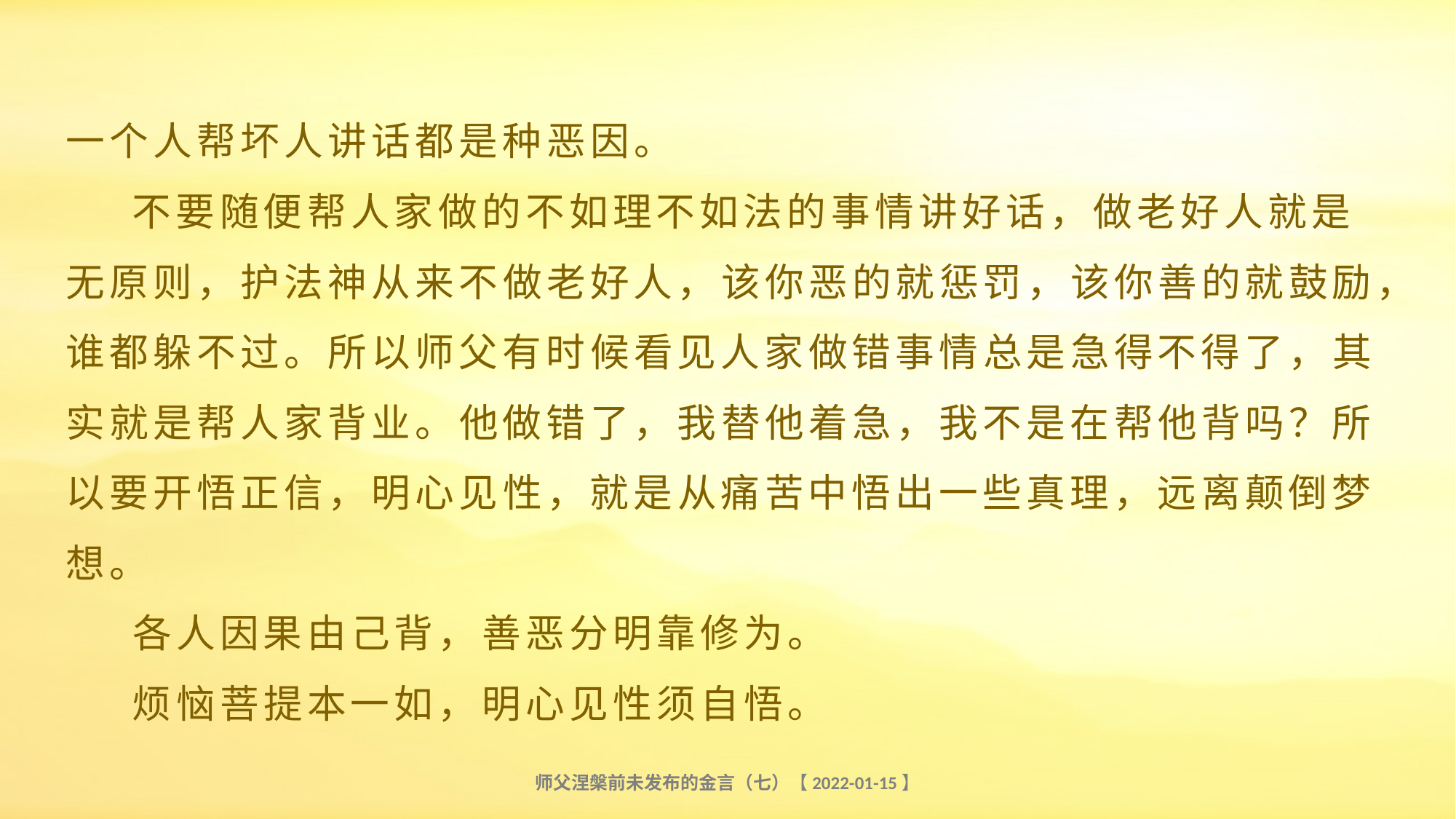

# 一个人帮坏人讲话都是种恶因。 不要随便帮人家做的不如理不如法的事情讲好话，做老好人就是无原则，护法神从来不做老好人，该你恶的就惩罚，该你善的就鼓励，谁都躲不过。所以师父有时候看见人家做错事情总是急得不得了，其实就是帮人家背业。他做错了，我替他着急，我不是在帮他背吗？所以要开悟正信，明心见性，就是从痛苦中悟出一些真理，远离颠倒梦想。 各人因果由己背，善恶分明靠修为。 烦恼菩提本一如，明心见性须自悟。
师父涅槃前未发布的金言（七）【2022-01-15】